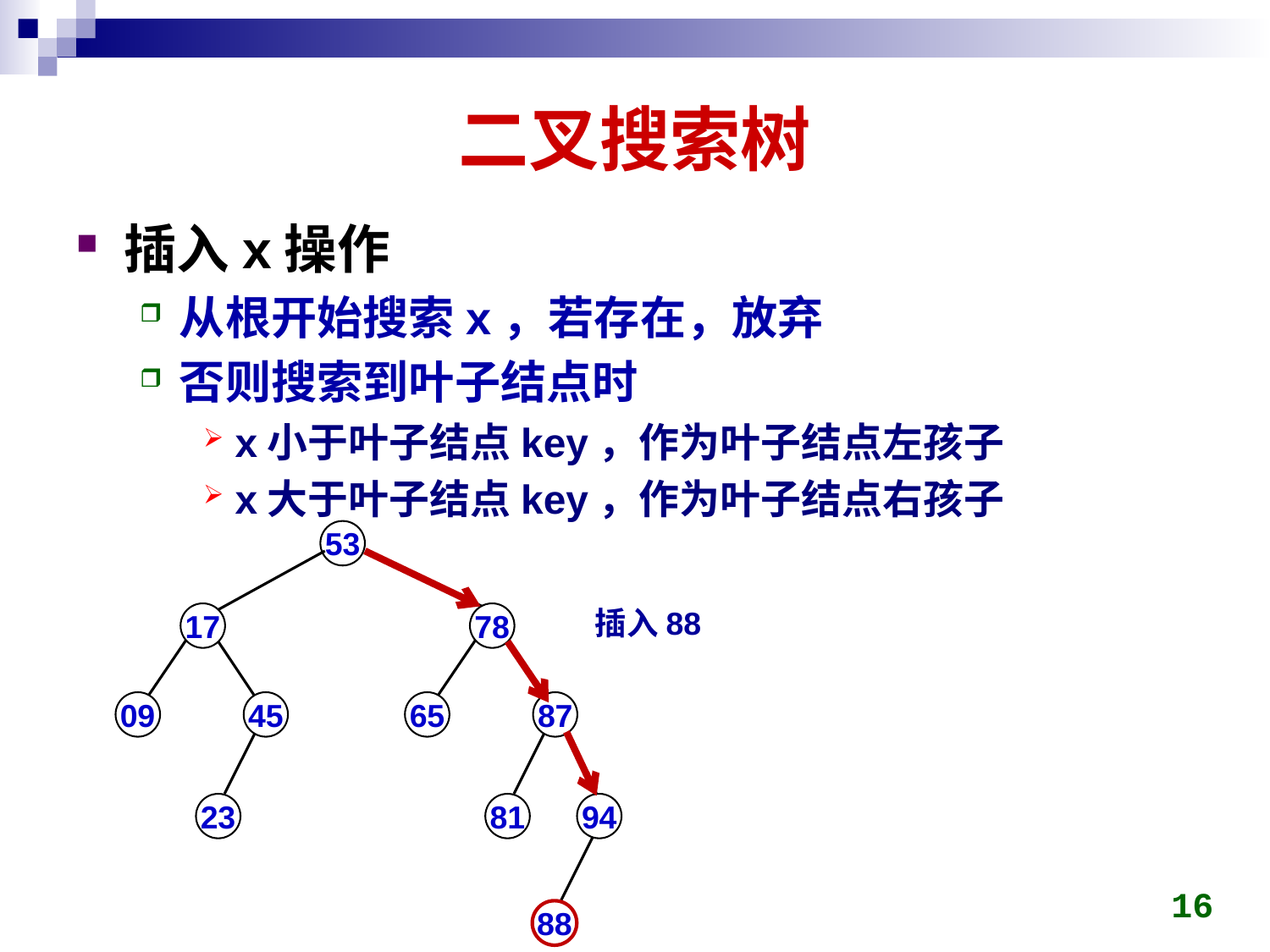

# 二叉搜索树
插入x操作
从根开始搜索x，若存在，放弃
否则搜索到叶子结点时
x小于叶子结点key，作为叶子结点左孩子
x大于叶子结点key，作为叶子结点右孩子

53

17
78

09
45
65
87

94
23
81

插入88

16
88